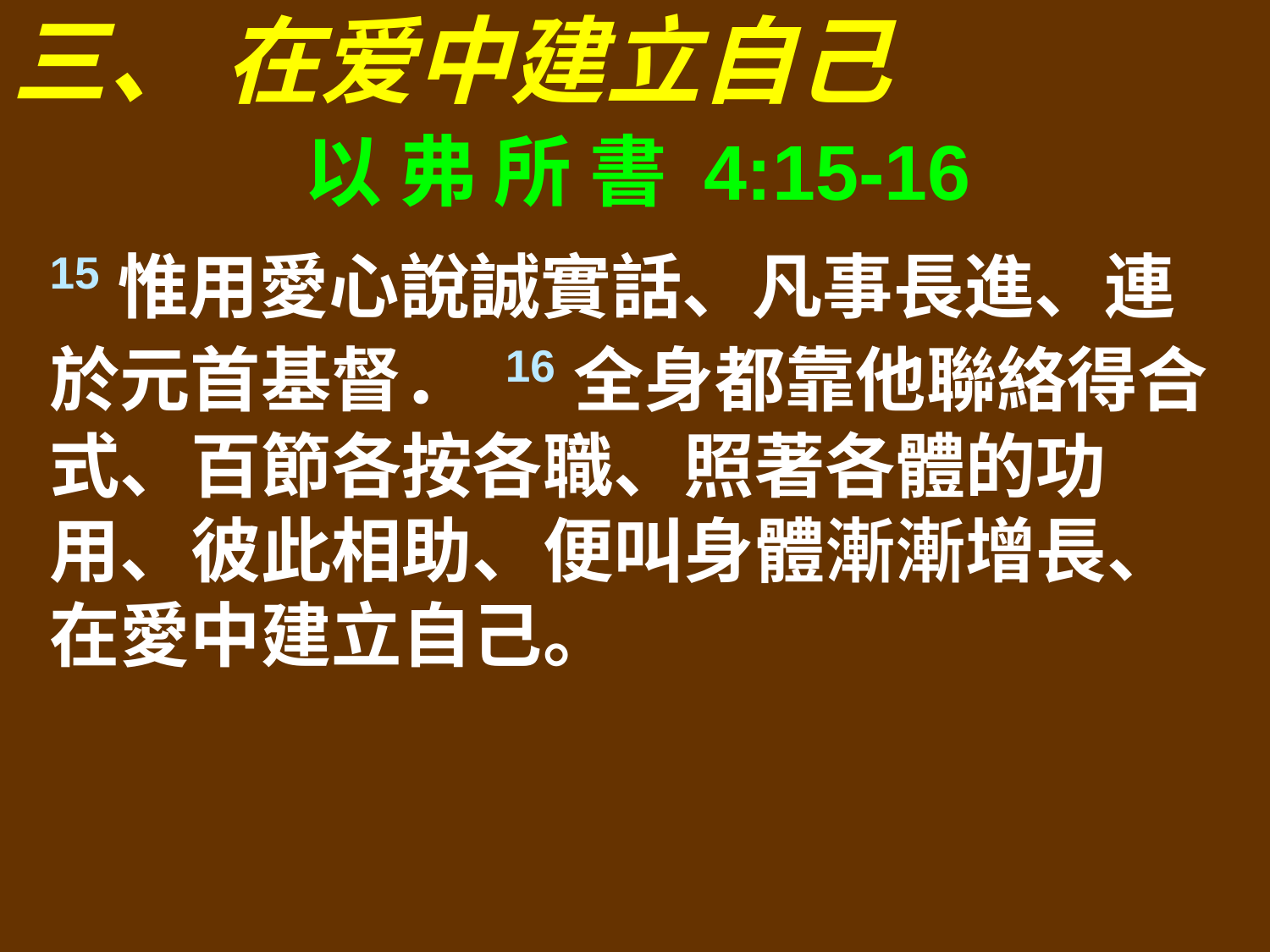

三、 在爱中建立自己
以 弗 所 書 4:15-16
15惟用愛心說誠實話、凡事長進、連於元首基督． 16全身都靠他聯絡得合式、百節各按各職、照著各體的功用、彼此相助、便叫身體漸漸增長、在愛中建立自己。